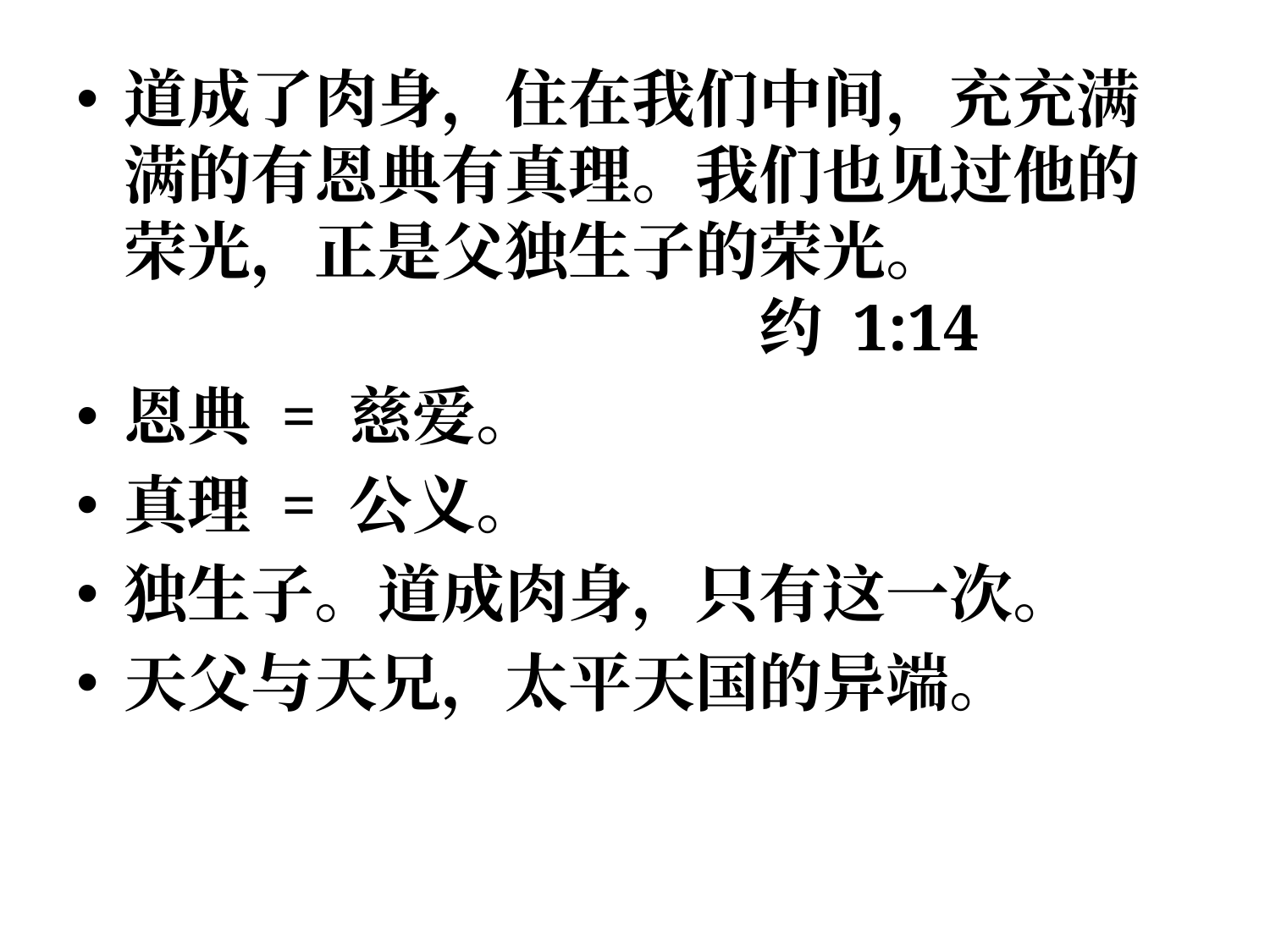

道成了肉身，住在我们中间，充充满满的有恩典有真理。我们也见过他的荣光，正是父独生子的荣光。							约 1:14
恩典 = 慈爱。
真理 = 公义。
独生子。道成肉身，只有这一次。
天父与天兄，太平天国的异端。